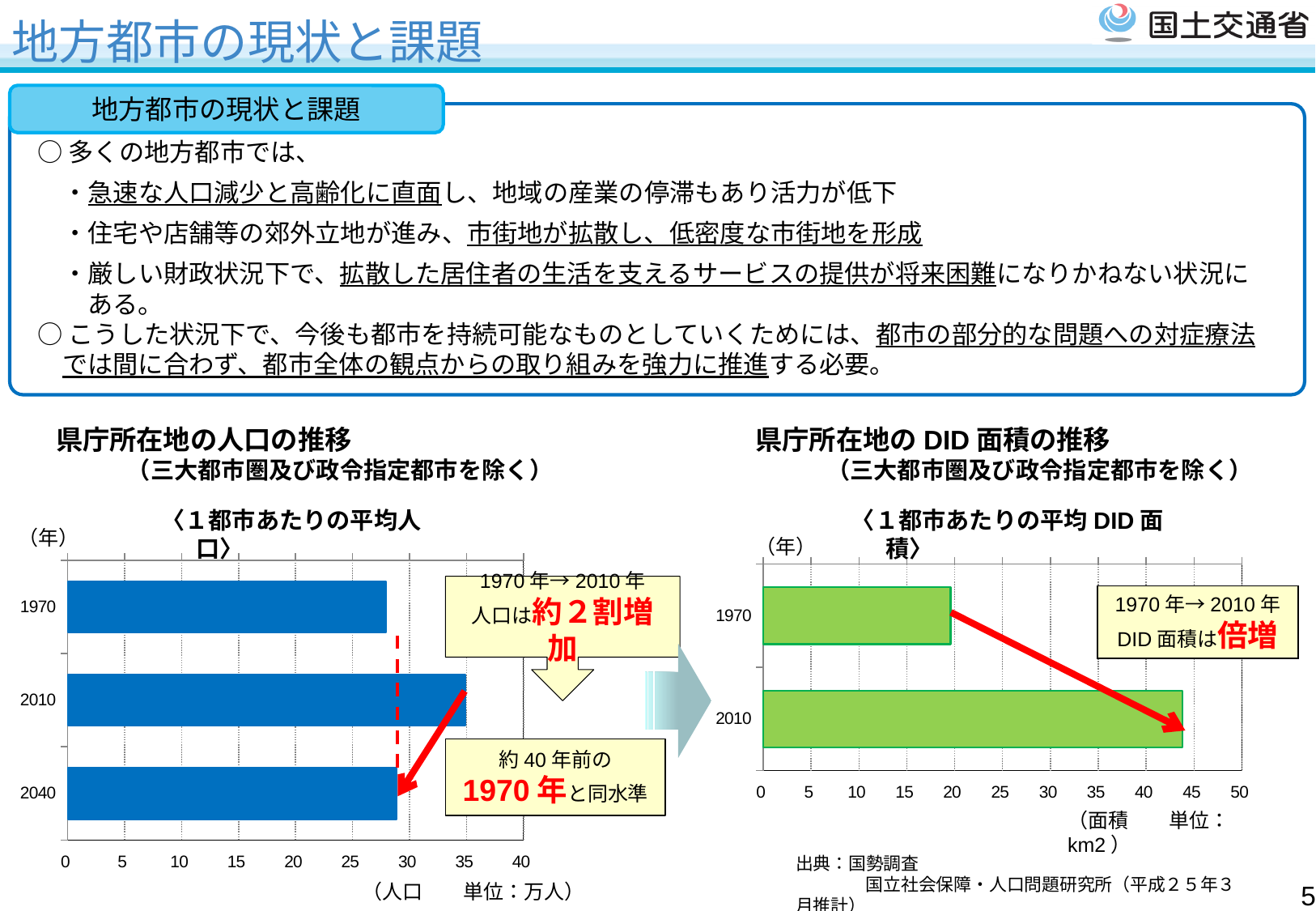

地方都市の現状と課題

地方都市の現状と課題

○多くの地方都市では、

　・急速な人口減少と高齢化に直面し、地域の産業の停滞もあり活力が低下

　・住宅や店舗等の郊外立地が進み、市街地が拡散し、低密度な市街地を形成

　・厳しい財政状況下で、拡散した居住者の生活を支えるサービスの提供が将来困難になりかねない状況に
　　ある。
○こうした状況下で、今後も都市を持続可能なものとしていくためには、都市の部分的な問題への対症療法
　では間に合わず、都市全体の観点からの取り組みを強力に推進する必要。

県庁所在地の人口の推移
　　　（三大都市圏及び政令指定都市を除く）
県庁所在地のDID面積の推移
　　　（三大都市圏及び政令指定都市を除く）
〈１都市あたりの平均人口〉
〈１都市あたりの平均DID面積〉
（年）
（年）

### Chart

| Category |  |
|---|---|
| 1970 | 27.95238095238089 |
| 2010 | 34.92082380952382 |
| 2040 | 28.83438571428716 |

### Chart

| Category |  |
|---|---|
| 1970 | 19.571428571428573 |
| 2010 | 43.80952380952381 |
1970年→2010年
人口は約２割増加
1970年→2010年
DID面積は倍増

約40年前の
1970年と同水準
（面積　　単位：km2）
出典：国勢調査
　　　　国立社会保障・人口問題研究所（平成２５年３月推計）
（人口　　単位：万人）
5